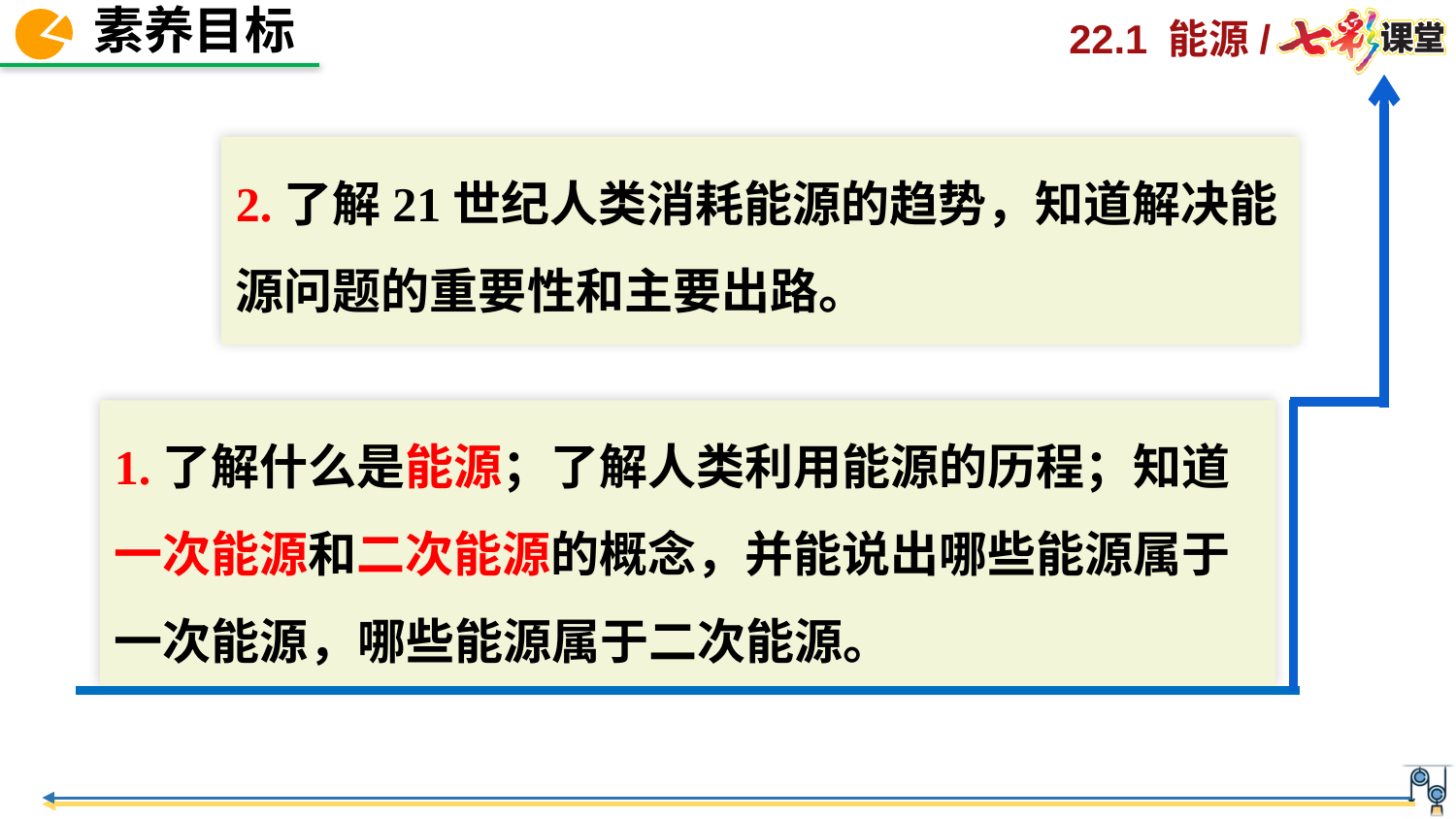

2.了解21世纪人类消耗能源的趋势，知道解决能源问题的重要性和主要出路。
1.了解什么是能源；了解人类利用能源的历程；知道一次能源和二次能源的概念，并能说出哪些能源属于一次能源，哪些能源属于二次能源。